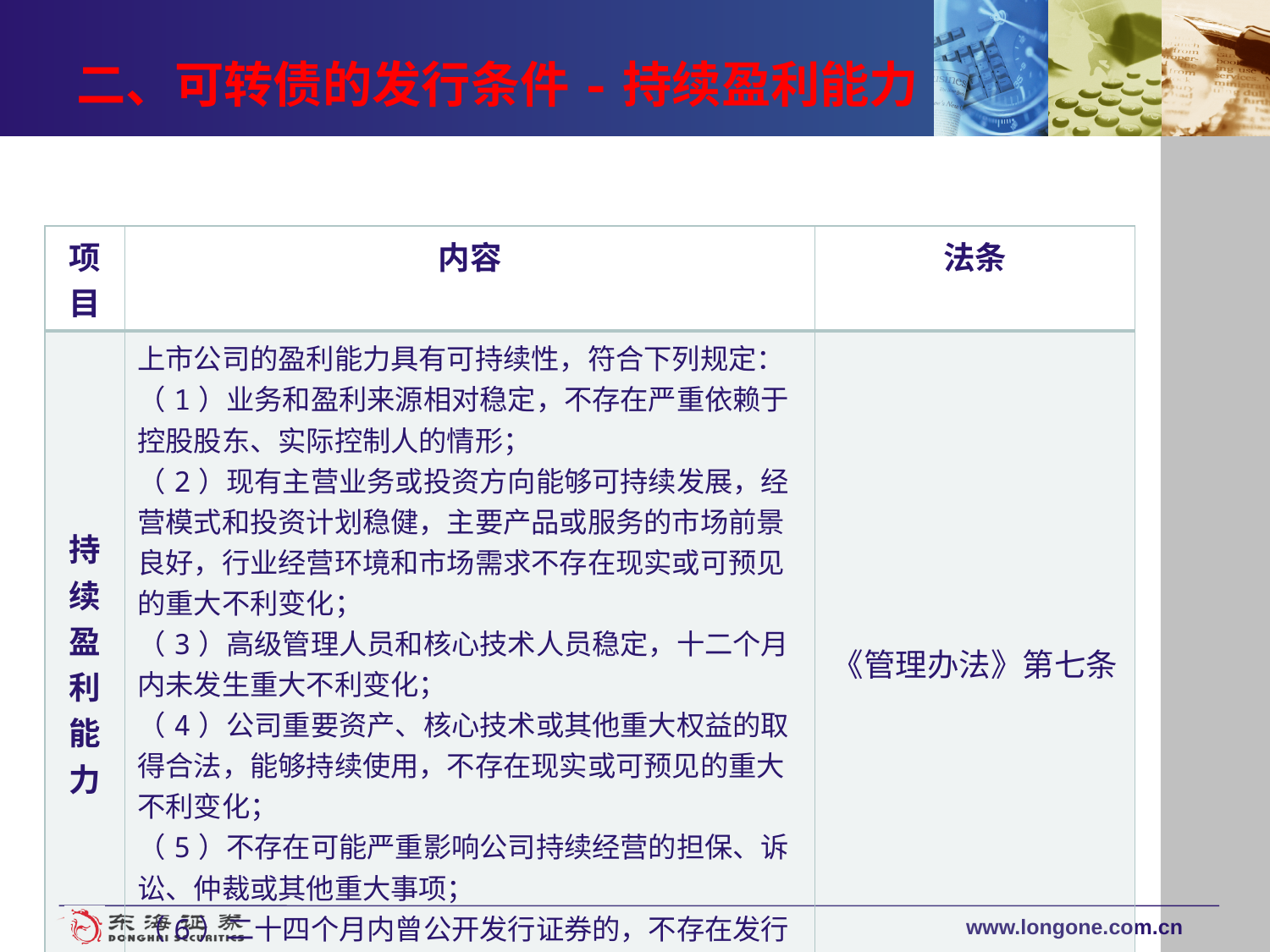

# 二、可转债的发行条件-持续盈利能力

| 项目 | 内容 | 法条 |
| --- | --- | --- |
| 持续盈利能力 | 上市公司的盈利能力具有可持续性，符合下列规定： （1）业务和盈利来源相对稳定，不存在严重依赖于控股股东、实际控制人的情形； （2）现有主营业务或投资方向能够可持续发展，经营模式和投资计划稳健，主要产品或服务的市场前景良好，行业经营环境和市场需求不存在现实或可预见的重大不利变化； （3）高级管理人员和核心技术人员稳定，十二个月内未发生重大不利变化； （4）公司重要资产、核心技术或其他重大权益的取得合法，能够持续使用，不存在现实或可预见的重大不利变化； （5）不存在可能严重影响公司持续经营的担保、诉讼、仲裁或其他重大事项； （6）二十四个月内曾公开发行证券的，不存在发行当年营业利润比上年下降百分之五十以上的情形。 | 《管理办法》第七条 |
www.longone.com.cn